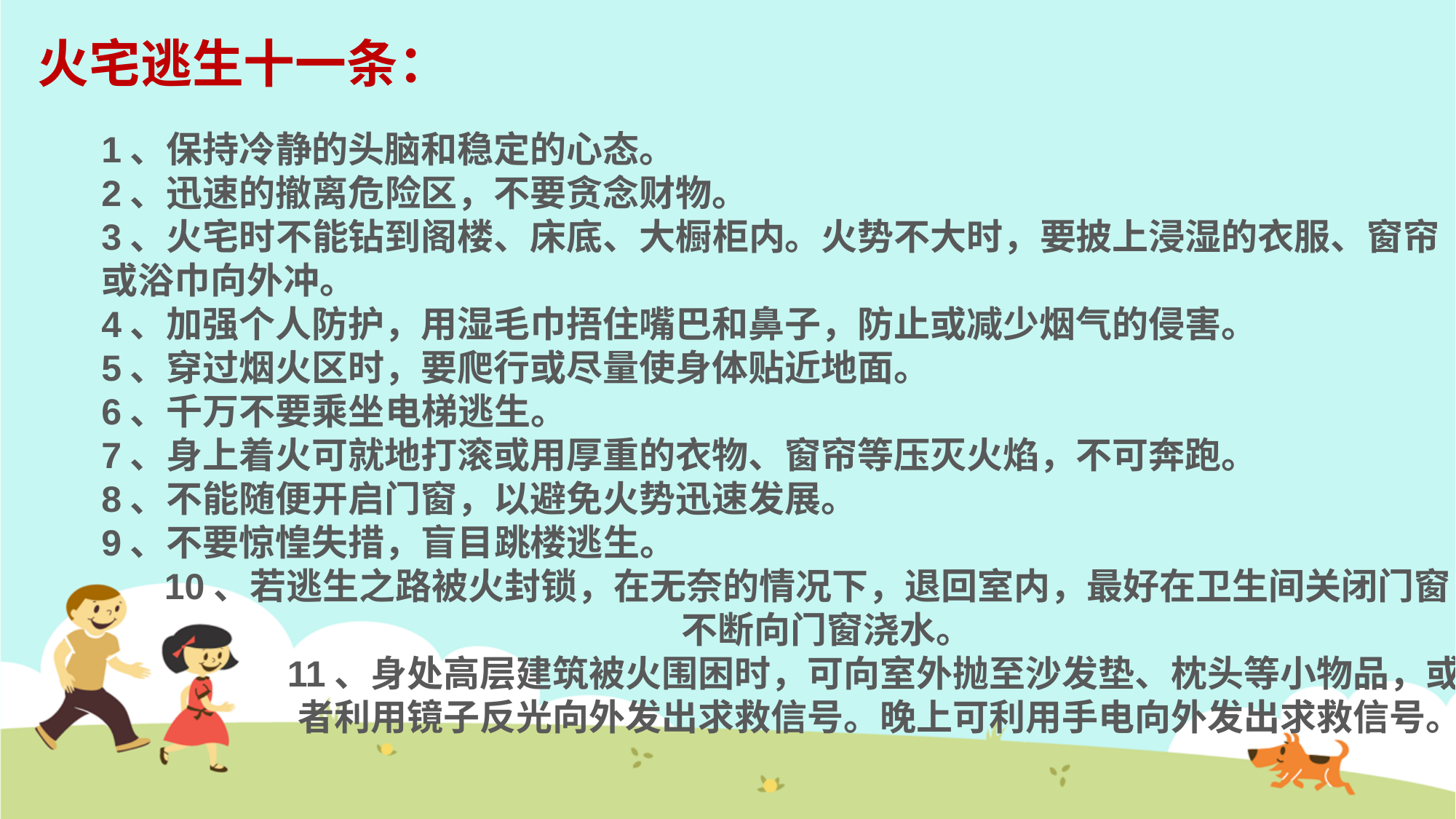

# 火宅逃生十一条：
1、保持冷静的头脑和稳定的心态。
2、迅速的撤离危险区，不要贪念财物。
3、火宅时不能钻到阁楼、床底、大橱柜内。火势不大时，要披上浸湿的衣服、窗帘或浴巾向外冲。
4、加强个人防护，用湿毛巾捂住嘴巴和鼻子，防止或减少烟气的侵害。
5、穿过烟火区时，要爬行或尽量使身体贴近地面。
6、千万不要乘坐电梯逃生。
7、身上着火可就地打滚或用厚重的衣物、窗帘等压灭火焰，不可奔跑。
8、不能随便开启门窗，以避免火势迅速发展。
9、不要惊惶失措，盲目跳楼逃生。
     10、若逃生之路被火封锁，在无奈的情况下，退回室内，最好在卫生间关闭门窗，           不断向门窗浇水。
                11、身处高层建筑被火围困时，可向室外抛至沙发垫、枕头等小物品，或者利用镜子反光向外发出求救信号。晚上可利用手电向外发出求救信号。